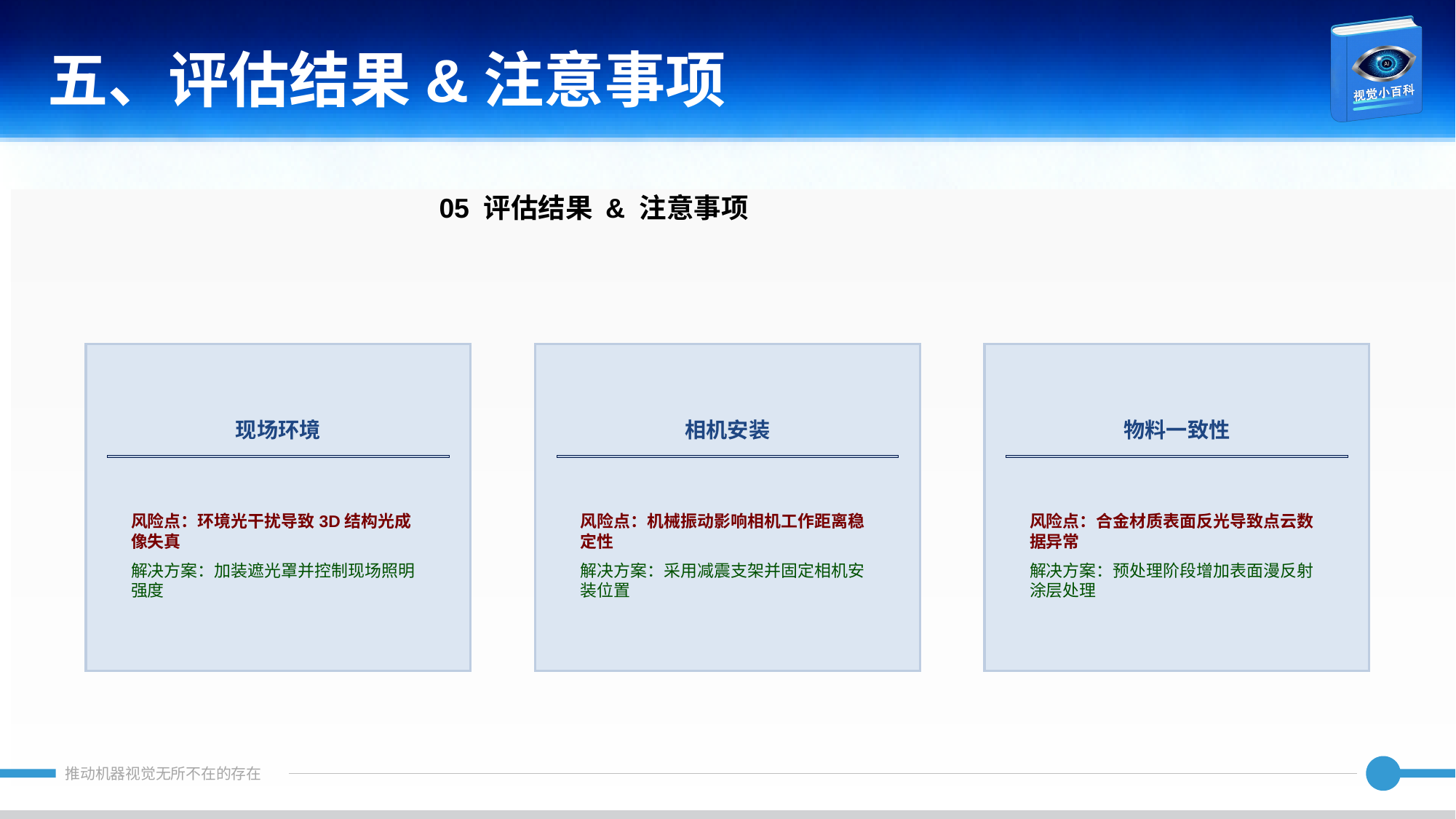

五、评估结果&注意事项

05 评估结果 & 注意事项

现场环境

相机安装

物料一致性

风险点：环境光干扰导致3D结构光成像失真
解决方案：加装遮光罩并控制现场照明强度

风险点：机械振动影响相机工作距离稳定性
解决方案：采用减震支架并固定相机安装位置

风险点：合金材质表面反光导致点云数据异常
解决方案：预处理阶段增加表面漫反射涂层处理
9